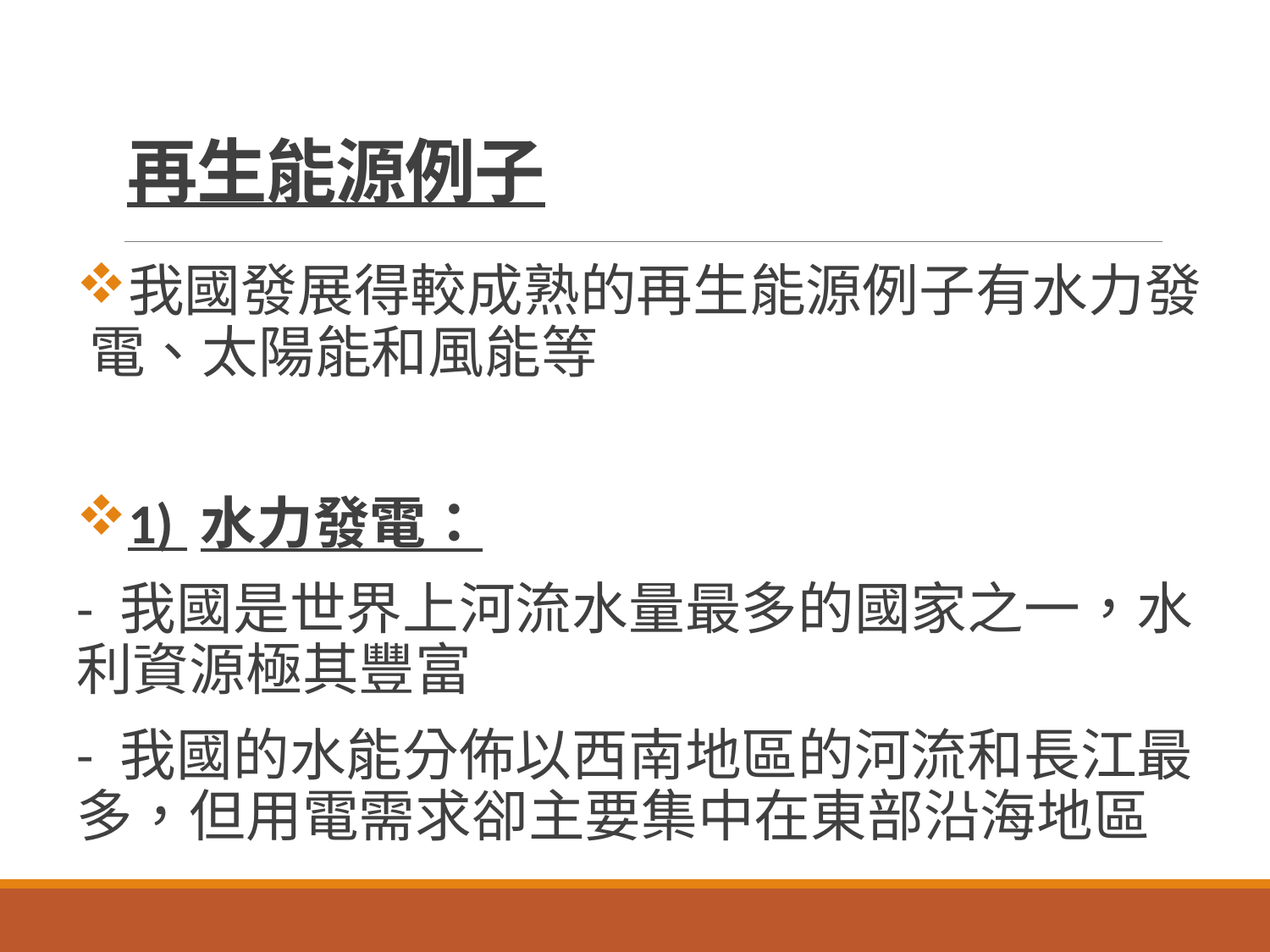

# 再生能源例子
我國發展得較成熟的再生能源例子有水力發電、太陽能和風能等

1) 水力發電：
- 我國是世界上河流水量最多的國家之一，水利資源極其豐富
- 我國的水能分佈以西南地區的河流和長江最多，但用電需求卻主要集中在東部沿海地區